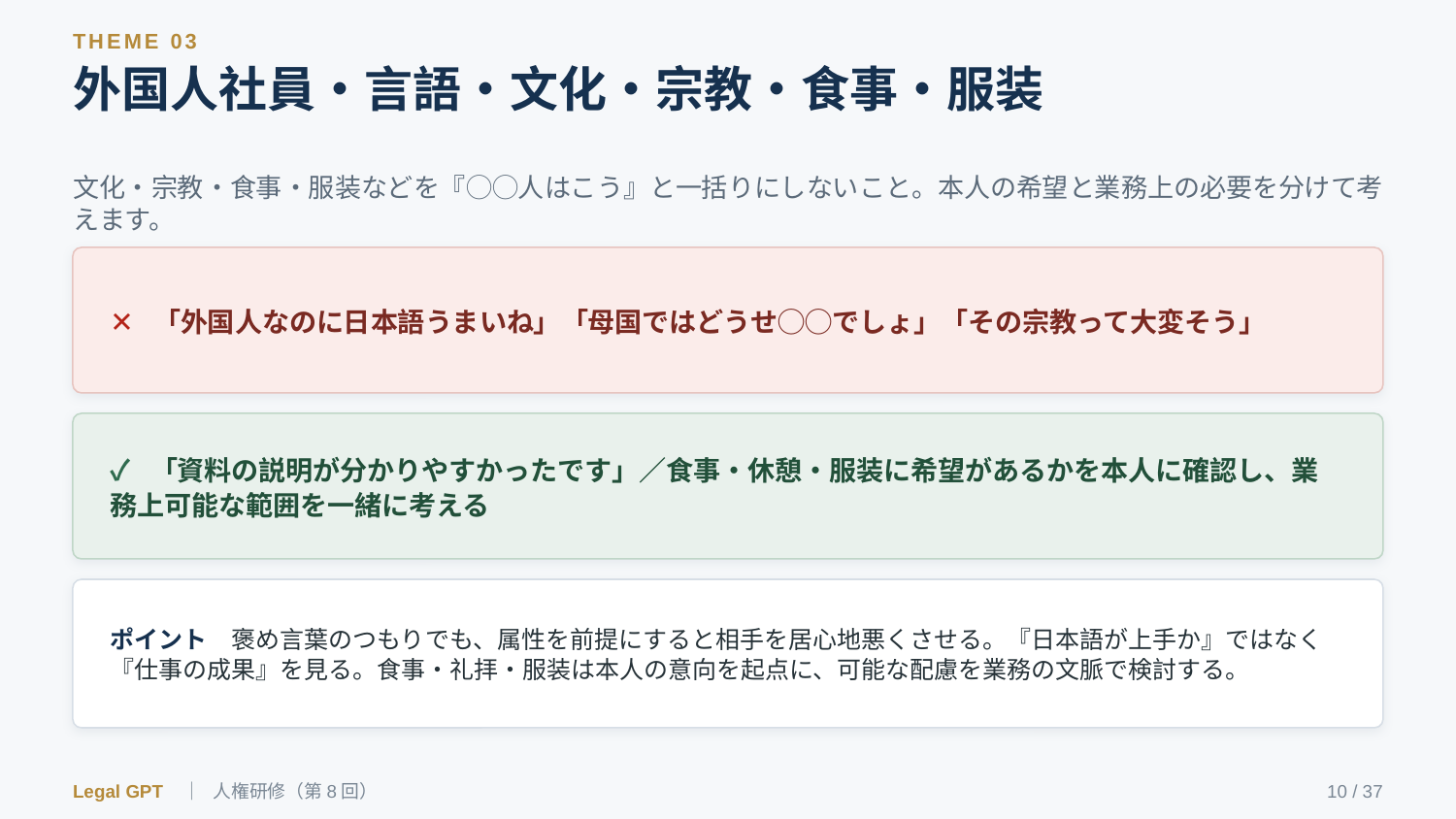

THEME 03
外国人社員・言語・文化・宗教・食事・服装
文化・宗教・食事・服装などを『◯◯人はこう』と一括りにしないこと。本人の希望と業務上の必要を分けて考えます。

✕  「外国人なのに日本語うまいね」「母国ではどうせ◯◯でしょ」「その宗教って大変そう」

✓  「資料の説明が分かりやすかったです」／食事・休憩・服装に希望があるかを本人に確認し、業務上可能な範囲を一緒に考える

ポイント　褒め言葉のつもりでも、属性を前提にすると相手を居心地悪くさせる。『日本語が上手か』ではなく『仕事の成果』を見る。食事・礼拝・服装は本人の意向を起点に、可能な配慮を業務の文脈で検討する。
Legal GPT   ｜   人権研修（第8回）
10 / 37